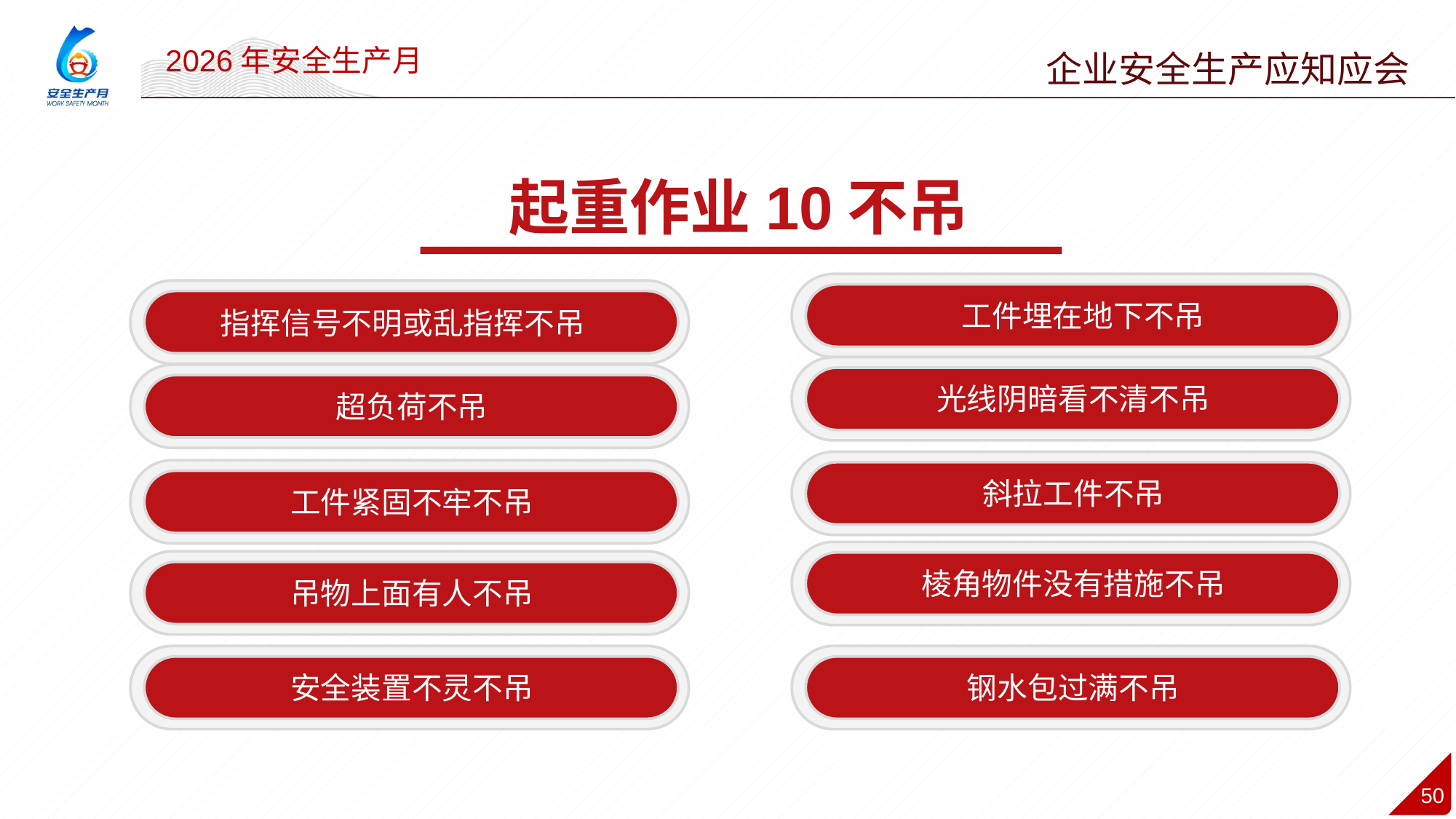

企业安全生产应知应会
起重作业10不吊

工件埋在地下不吊

指挥信号不明或乱指挥不吊

光线阴暗看不清不吊

超负荷不吊

斜拉工件不吊

工件紧固不牢不吊

棱角物件没有措施不吊

吊物上面有人不吊

安全装置不灵不吊

钢水包过满不吊